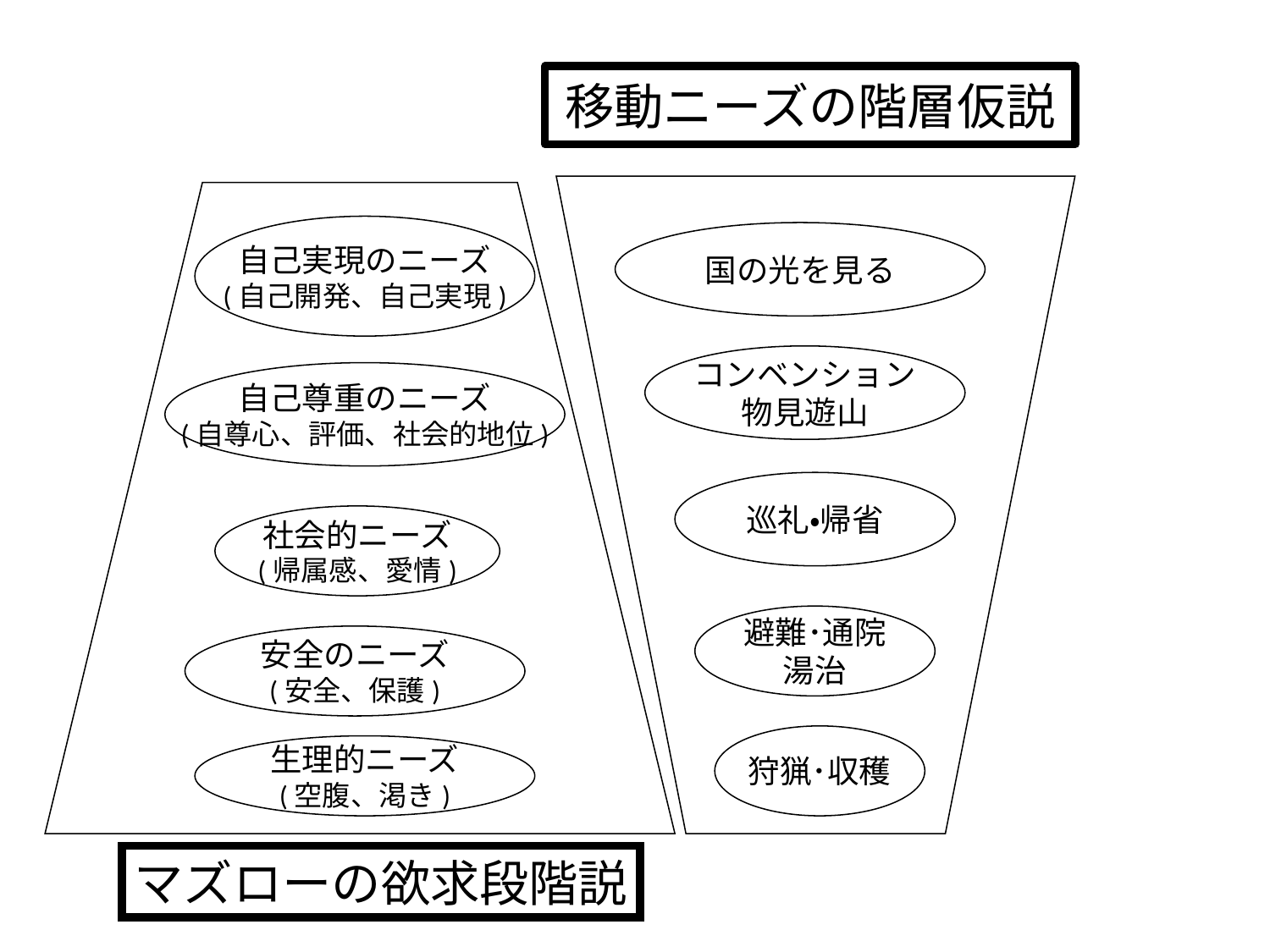

# 移動ニーズの階層仮説

自己実現のニーズ
(自己開発、自己実現)
国の光を見る
コンベンション
物見遊山
自己尊重のニーズ
(自尊心、評価、社会的地位)
巡礼・帰省
社会的ニーズ
(帰属感、愛情)
避難･通院
湯治
安全のニーズ
(安全、保護)
狩猟･収穫
生理的ニーズ
(空腹、渇き)
マズローの欲求段階説